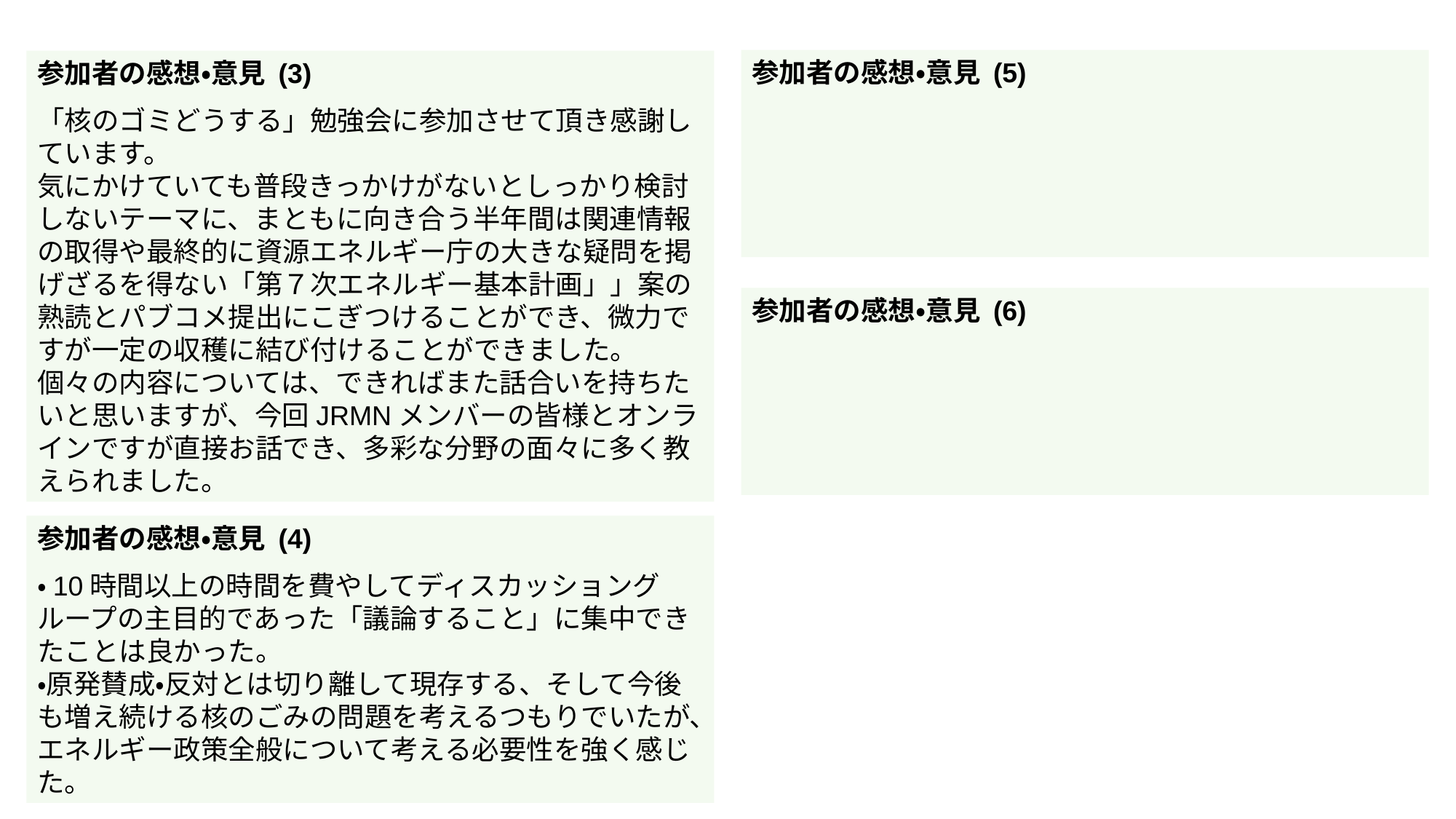

参加者の感想・意見 (5)

参加者の感想・意見 (3)

「核のゴミどうする」勉強会に参加させて頂き感謝しています。
気にかけていても普段きっかけがないとしっかり検討しないテーマに、まともに向き合う半年間は関連情報の取得や最終的に資源エネルギー庁の大きな疑問を掲げざるを得ない「第７次エネルギー基本計画」」案の熟読とパブコメ提出にこぎつけることができ、微力ですが一定の収穫に結び付けることができました。
個々の内容については、できればまた話合いを持ちたいと思いますが、今回JRMNメンバーの皆様とオンラインですが直接お話でき、多彩な分野の面々に多く教えられました。
参加者の感想・意見 (6)

参加者の感想・意見 (4)

・10時間以上の時間を費やしてディスカッショングループの主目的であった「議論すること」に集中できたことは良かった。
・原発賛成・反対とは切り離して現存する、そして今後も増え続ける核のごみの問題を考えるつもりでいたが、エネルギー政策全般について考える必要性を強く感じた。